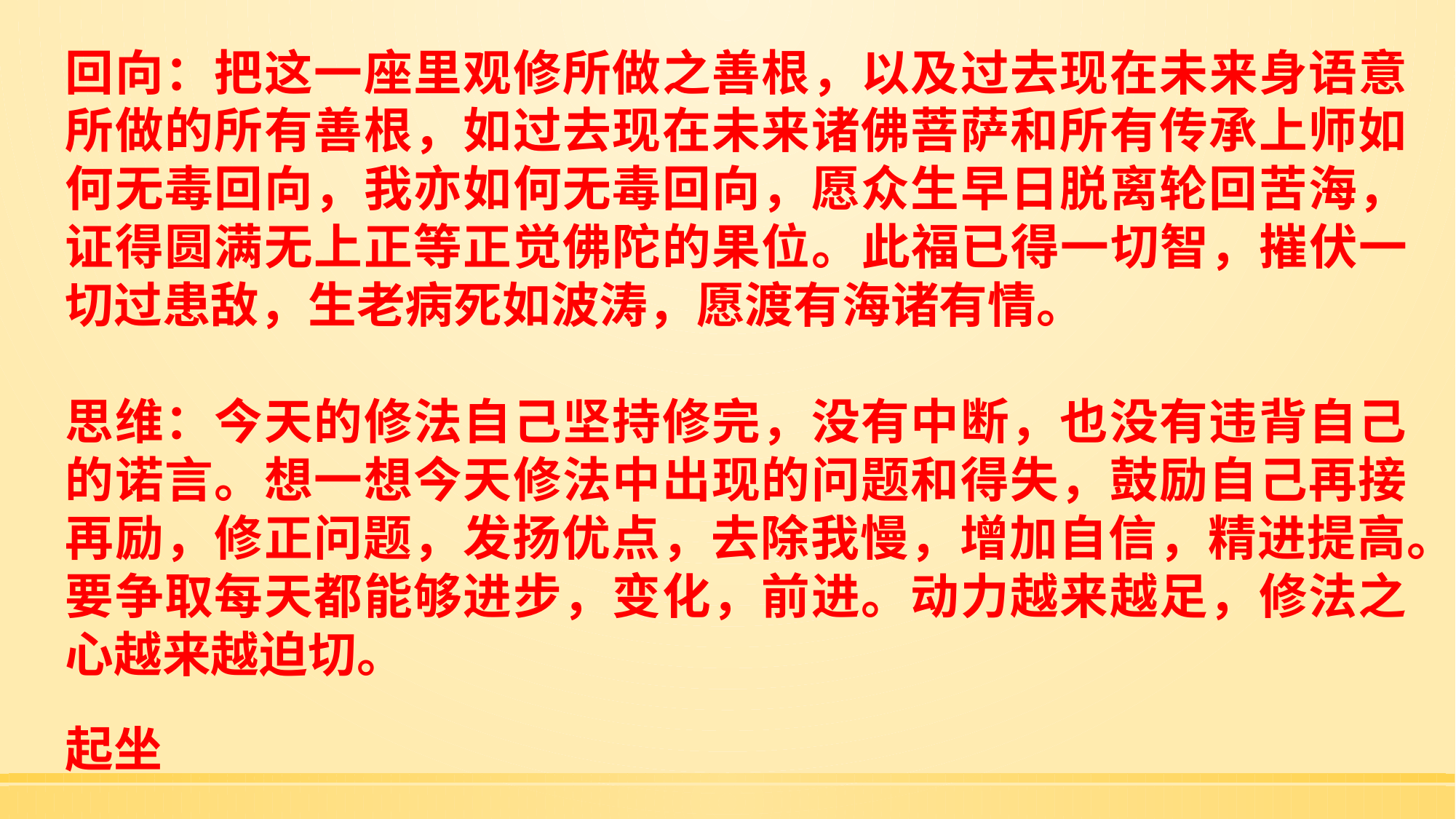

回向：把这一座里观修所做之善根，以及过去现在未来身语意所做的所有善根，如过去现在未来诸佛菩萨和所有传承上师如何无毒回向，我亦如何无毒回向，愿众生早日脱离轮回苦海，证得圆满无上正等正觉佛陀的果位。此福已得一切智，摧伏一切过患敌，生老病死如波涛，愿渡有海诸有情。

思维：今天的修法自己坚持修完，没有中断，也没有违背自己的诺言。想一想今天修法中出现的问题和得失，鼓励自己再接再励，修正问题，发扬优点，去除我慢，增加自信，精进提高。要争取每天都能够进步，变化，前进。动力越来越足，修法之心越来越迫切。

起坐